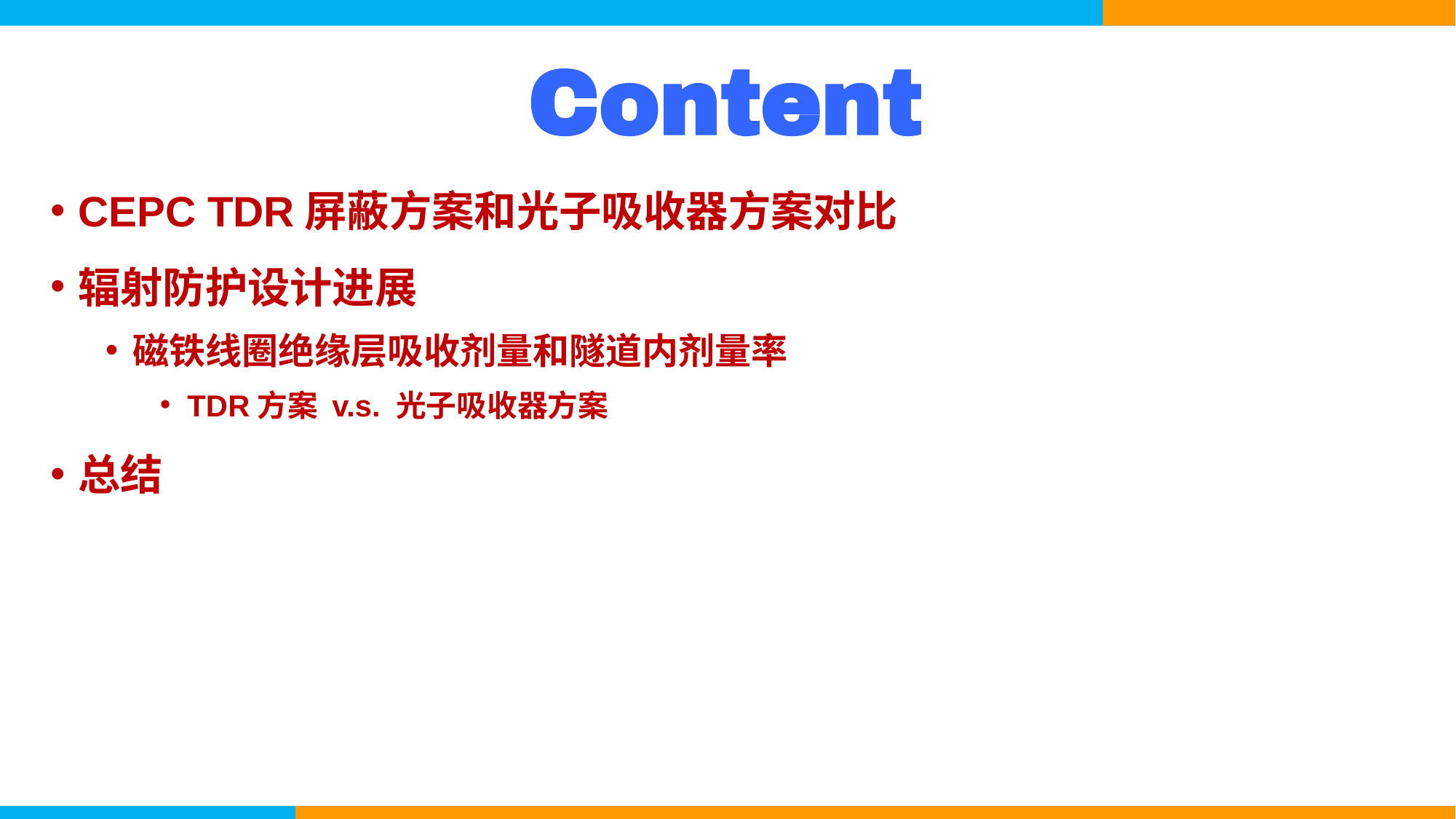

# Content
CEPC TDR屏蔽方案和光子吸收器方案对比
辐射防护设计进展
磁铁线圈绝缘层吸收剂量和隧道内剂量率
TDR方案 v.s. 光子吸收器方案
总结